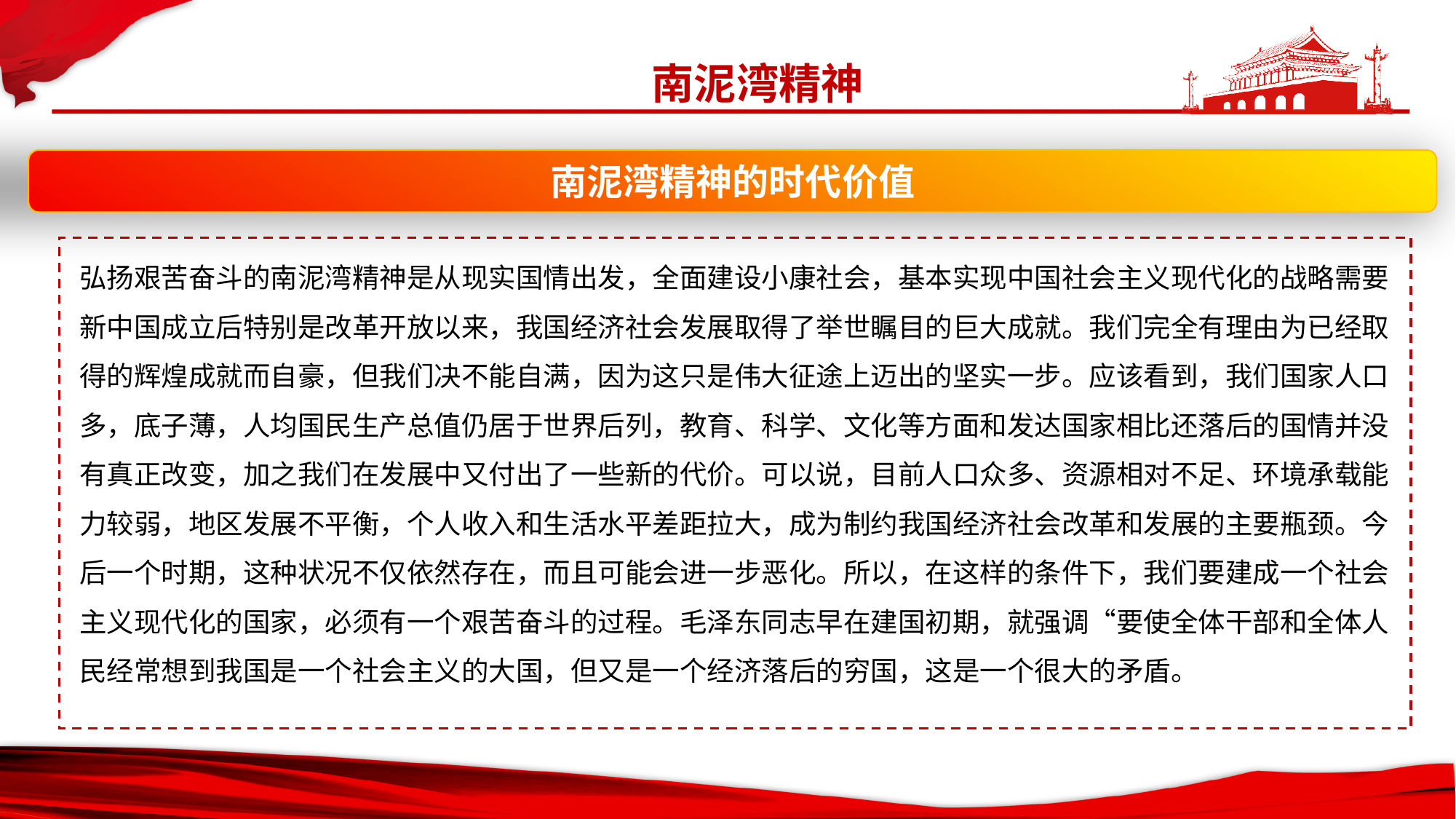

南泥湾精神
南泥湾精神的时代价值

弘扬艰苦奋斗的南泥湾精神是从现实国情出发，全面建设小康社会，基本实现中国社会主义现代化的战略需要新中国成立后特别是改革开放以来，我国经济社会发展取得了举世瞩目的巨大成就。我们完全有理由为已经取得的辉煌成就而自豪，但我们决不能自满，因为这只是伟大征途上迈出的坚实一步。应该看到，我们国家人口多，底子薄，人均国民生产总值仍居于世界后列，教育、科学、文化等方面和发达国家相比还落后的国情并没有真正改变，加之我们在发展中又付出了一些新的代价。可以说，目前人口众多、资源相对不足、环境承载能力较弱，地区发展不平衡，个人收入和生活水平差距拉大，成为制约我国经济社会改革和发展的主要瓶颈。今后一个时期，这种状况不仅依然存在，而且可能会进一步恶化。所以，在这样的条件下，我们要建成一个社会主义现代化的国家，必须有一个艰苦奋斗的过程。毛泽东同志早在建国初期，就强调“要使全体干部和全体人民经常想到我国是一个社会主义的大国，但又是一个经济落后的穷国，这是一个很大的矛盾。